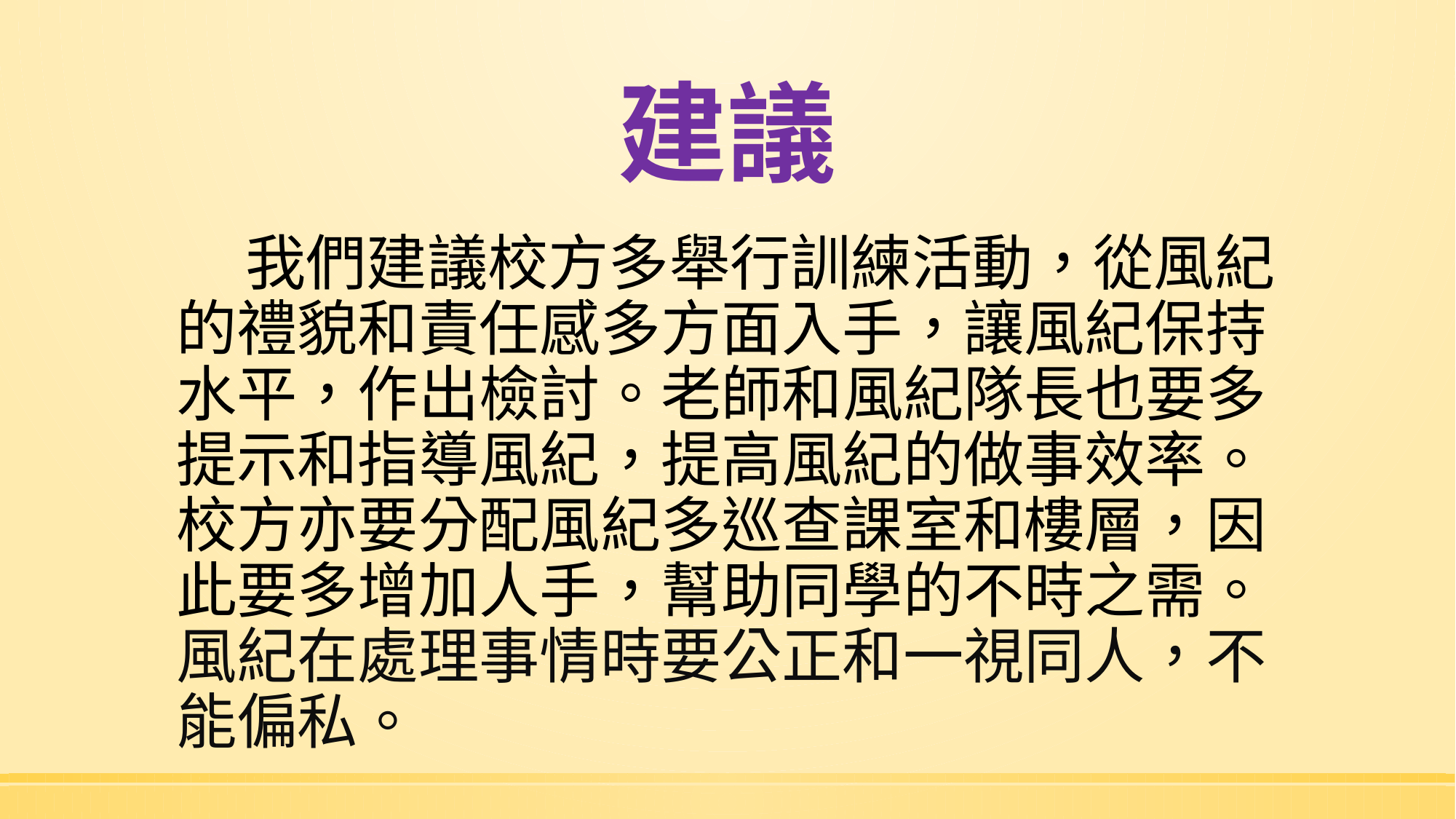

建議
    我們建議校方多舉行訓練活動，從風紀的禮貌和責任感多方面入手，讓風紀保持水平，作出檢討。老師和風紀隊長也要多提示和指導風紀，提高風紀的做事效率。校方亦要分配風紀多巡查課室和樓層，因此要多增加人手，幫助同學的不時之需。風紀在處理事情時要公正和一視同人，不能偏私。